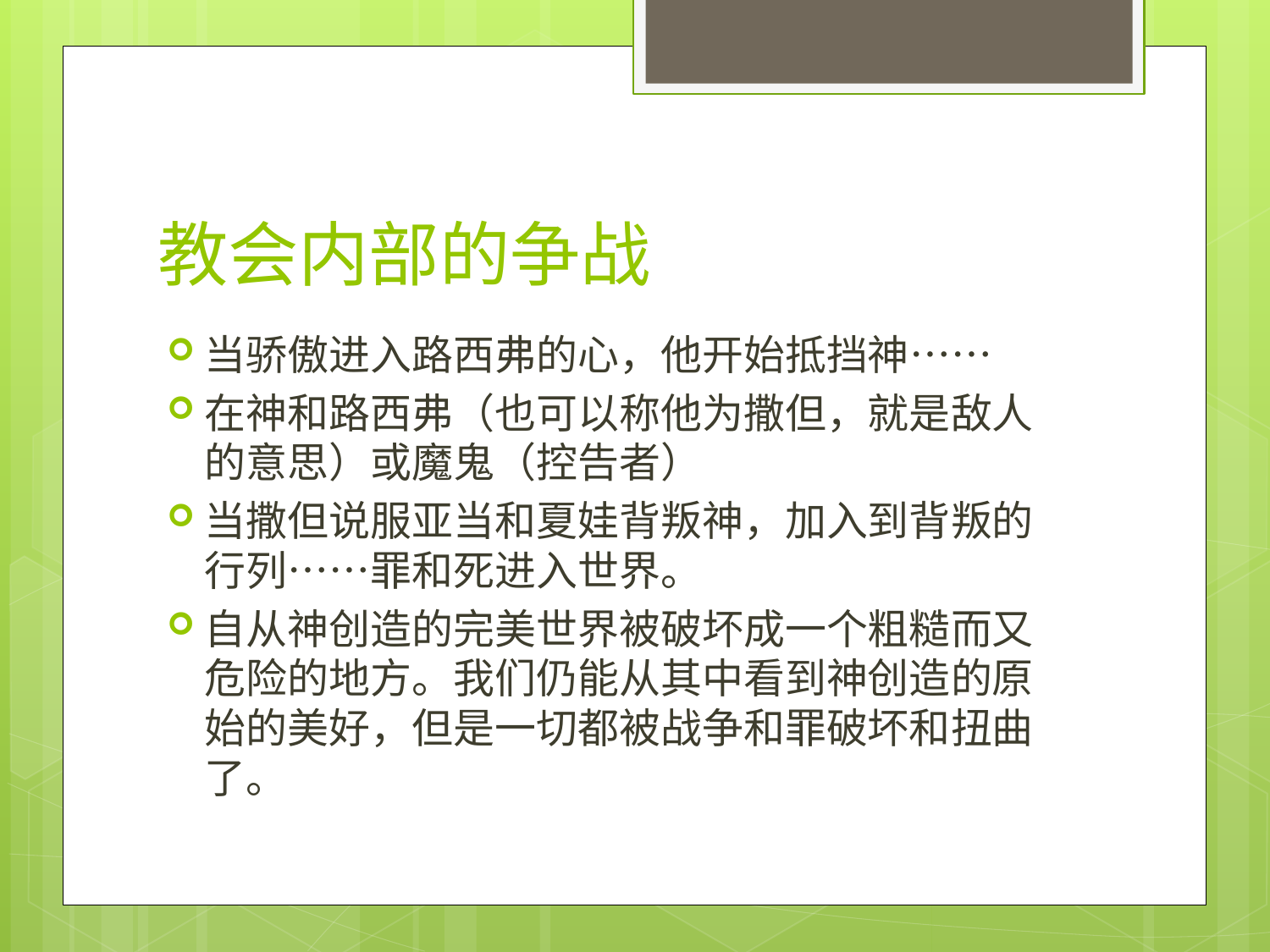

# 教会内部的争战
当骄傲进入路西弗的心，他开始抵挡神……
在神和路西弗（也可以称他为撒但，就是敌人的意思）或魔鬼（控告者）
当撒但说服亚当和夏娃背叛神，加入到背叛的行列……罪和死进入世界。
自从神创造的完美世界被破坏成一个粗糙而又危险的地方。我们仍能从其中看到神创造的原始的美好，但是一切都被战争和罪破坏和扭曲了。